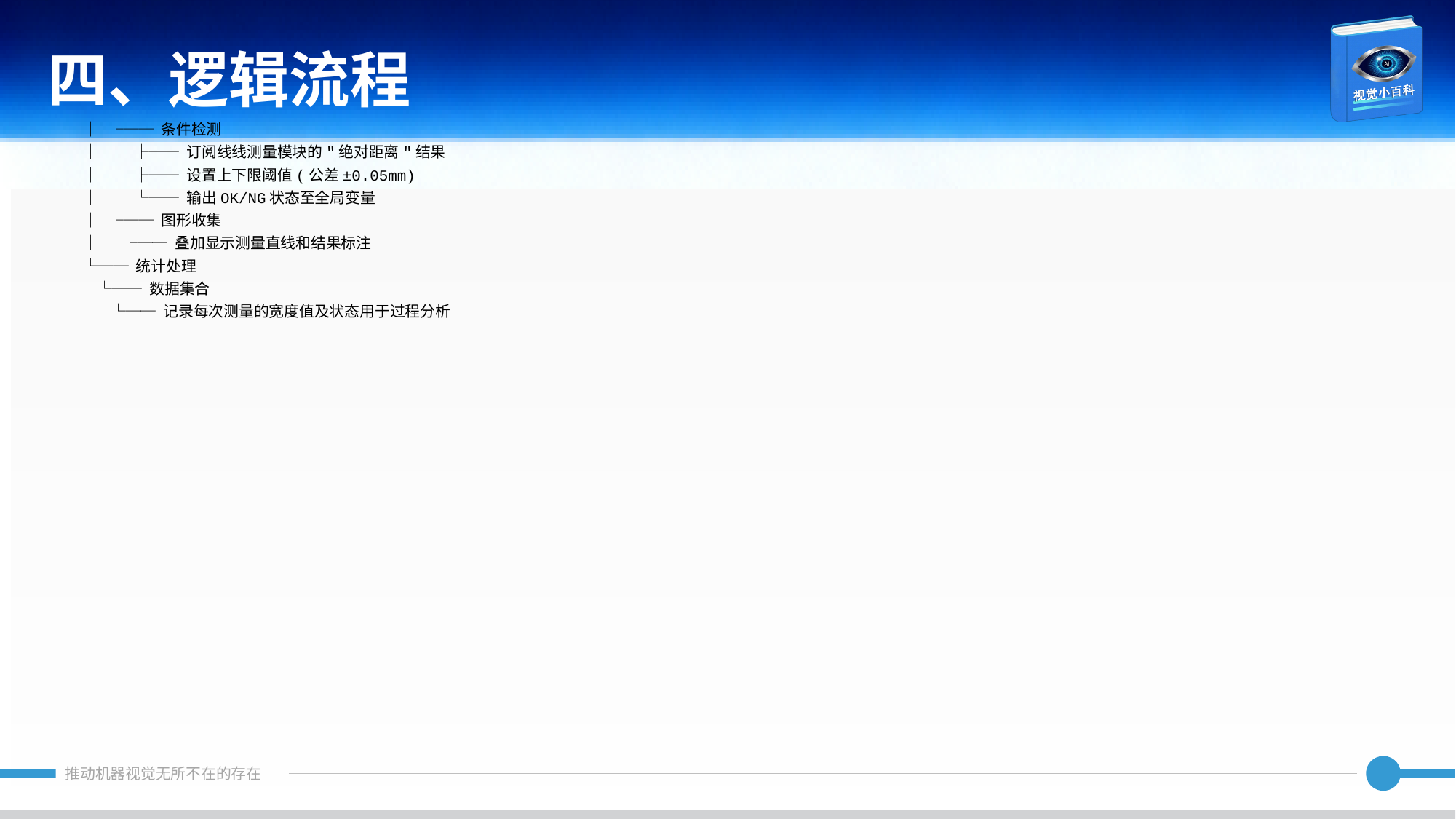

四、逻辑流程

│   ├── 条件检测
│   │   ├── 订阅线线测量模块的"绝对距离"结果
│   │   ├── 设置上下限阈值(公差±0.05mm)
│   │   └── 输出OK/NG状态至全局变量
│   └── 图形收集
│       └── 叠加显示测量直线和结果标注
└── 统计处理
    └── 数据集合
        └── 记录每次测量的宽度值及状态用于过程分析
9